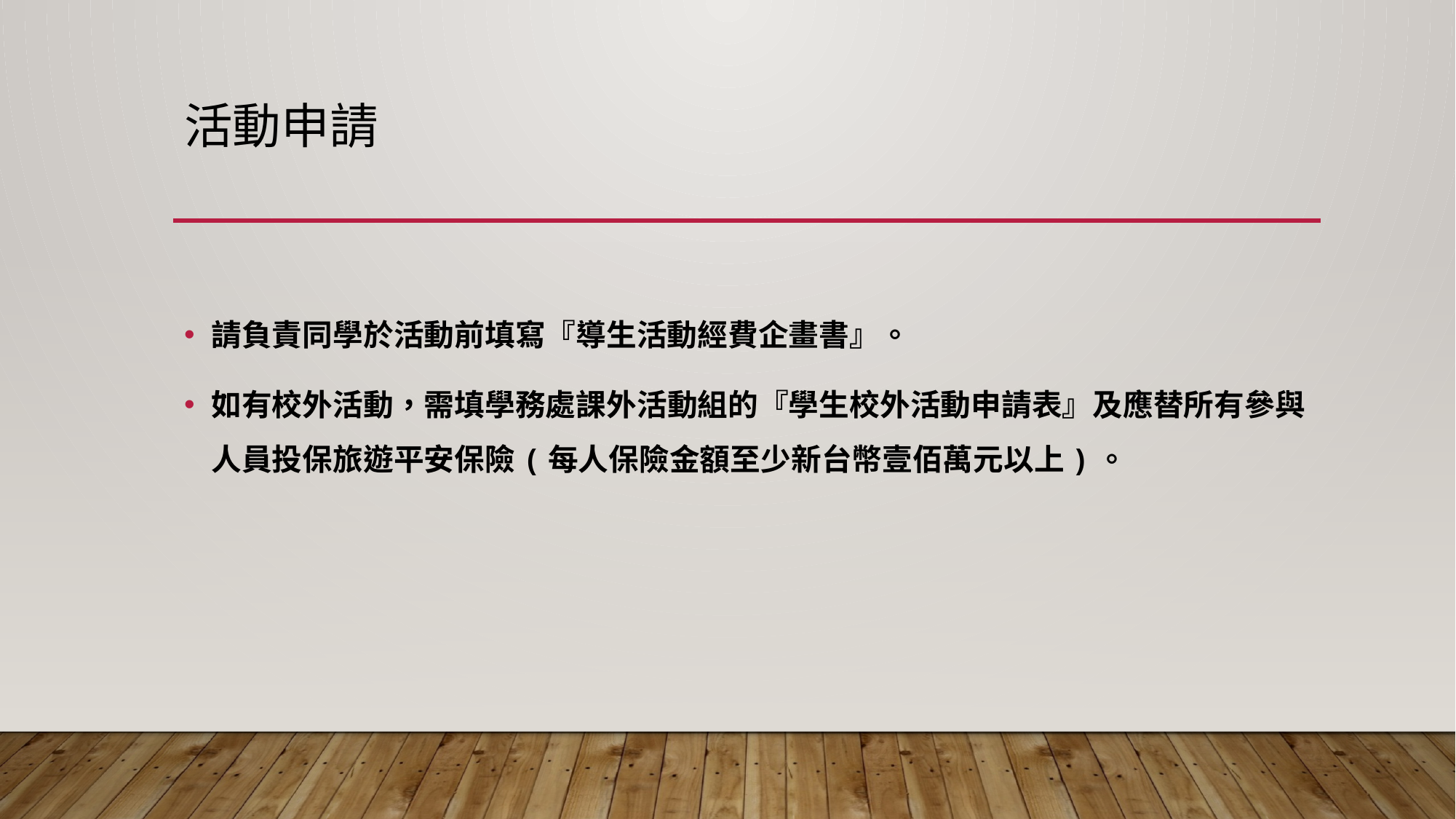

# 活動申請

請負責同學於活動前填寫『導生活動經費企畫書』。
如有校外活動，需填學務處課外活動組的『學生校外活動申請表』及應替所有參與人員投保旅遊平安保險(每人保險金額至少新台幣壹佰萬元以上)。